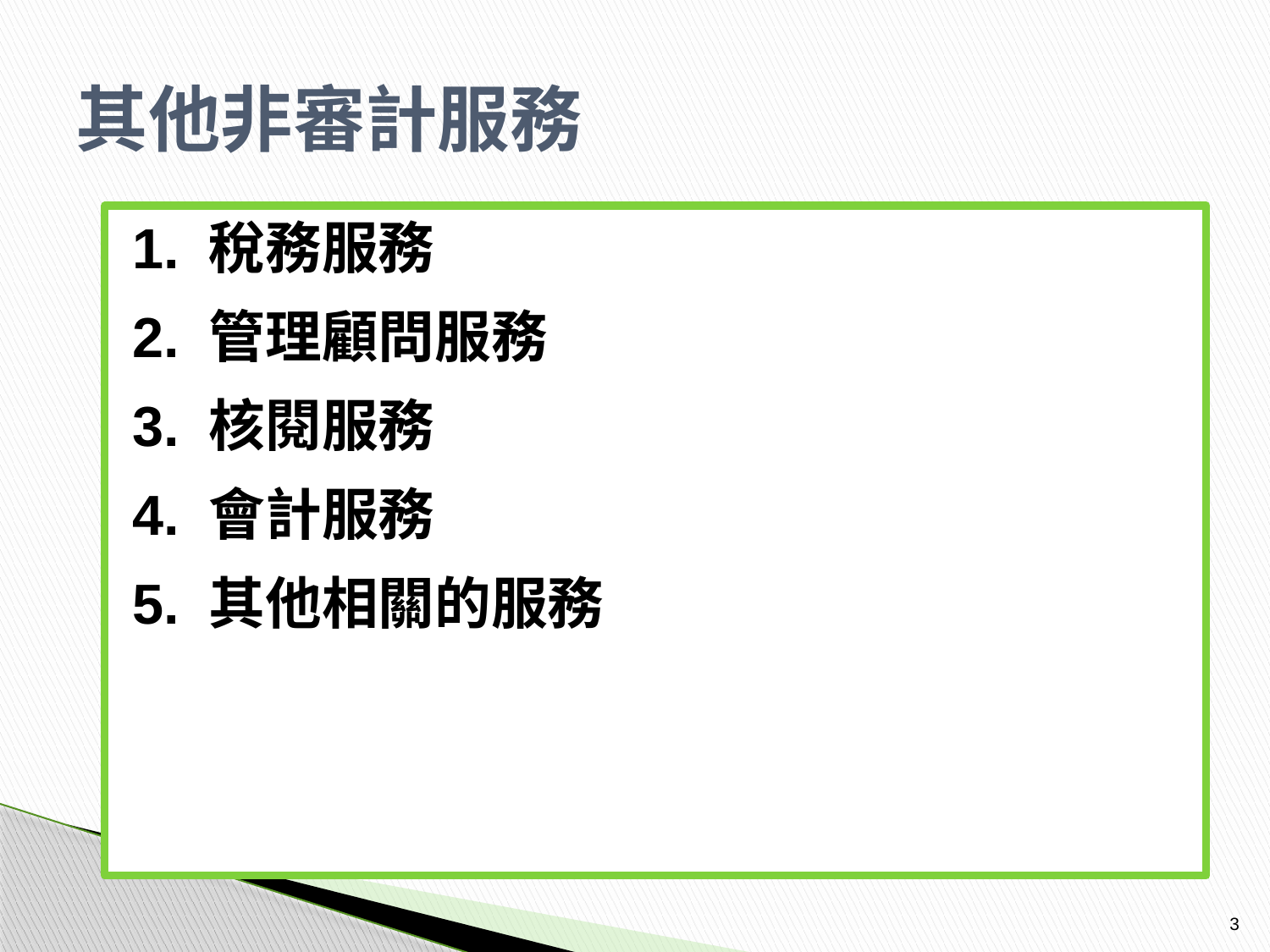

# 其他非審計服務
1. 稅務服務
2. 管理顧問服務
3. 核閱服務
4. 會計服務
5. 其他相關的服務
3